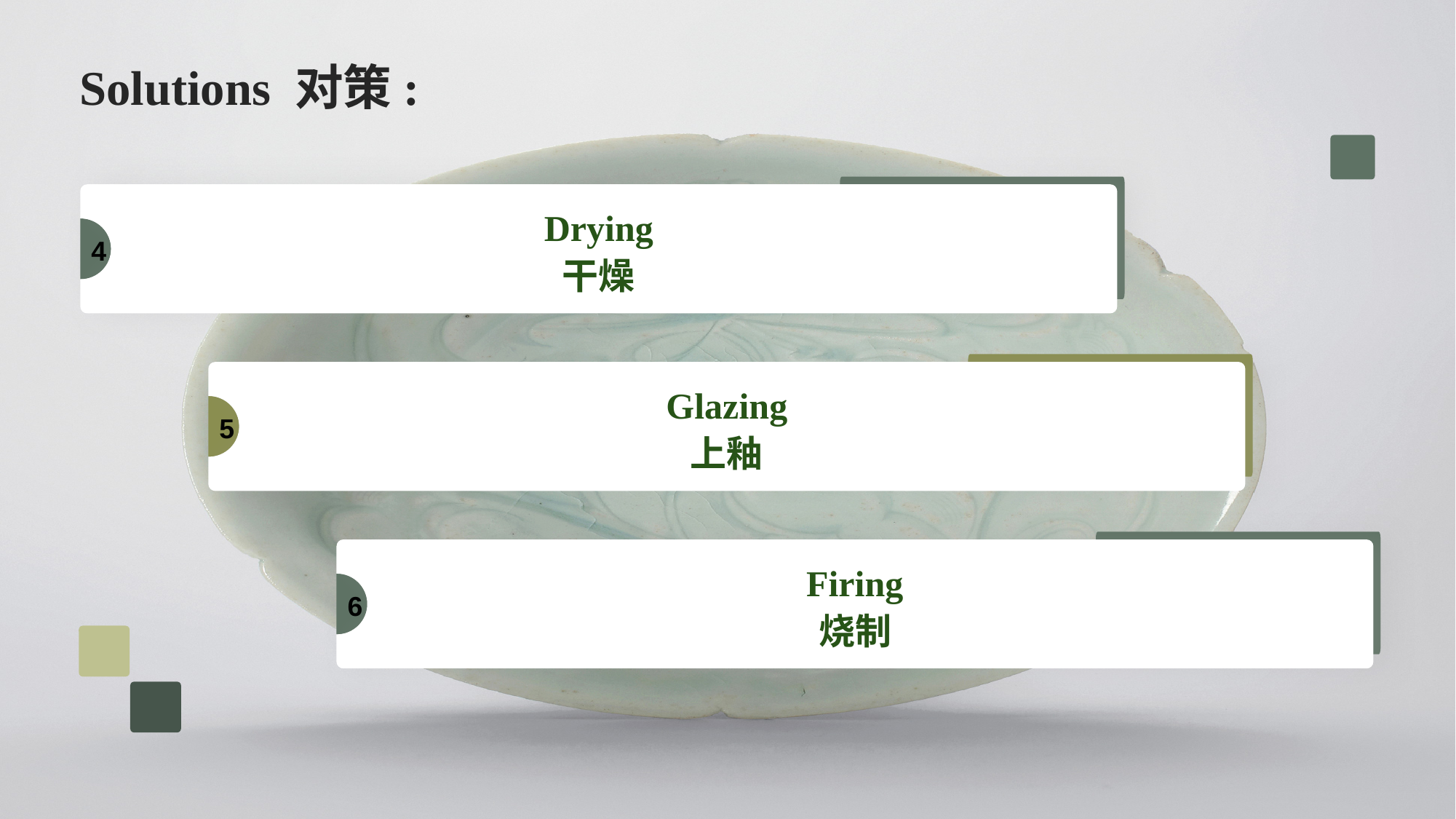

Solutions 对策:

Drying
干燥
4

Glazing
上釉
5

Firing
烧制
6